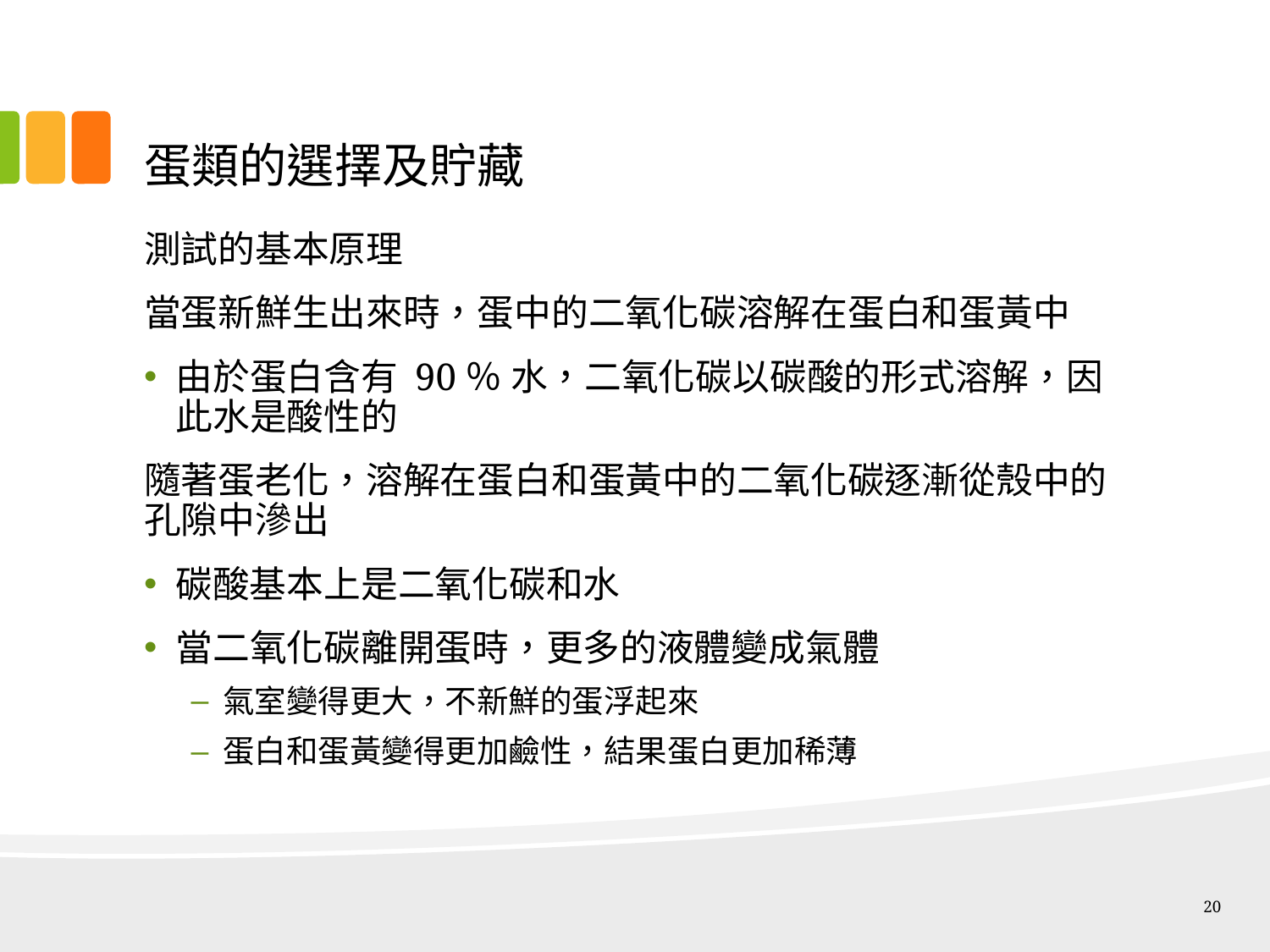

# 蛋類的選擇及貯藏
測試的基本原理
當蛋新鮮生出來時，蛋中的二氧化碳溶解在蛋白和蛋黃中
由於蛋白含有 90％ 水，二氧化碳以碳酸的形式溶解，因此水是酸性的
隨著蛋老化，溶解在蛋白和蛋黃中的二氧化碳逐漸從殼中的孔隙中滲出
碳酸基本上是二氧化碳和水
當二氧化碳離開蛋時，更多的液體變成氣體
氣室變得更大，不新鮮的蛋浮起來
蛋白和蛋黃變得更加鹼性，結果蛋白更加稀薄
20